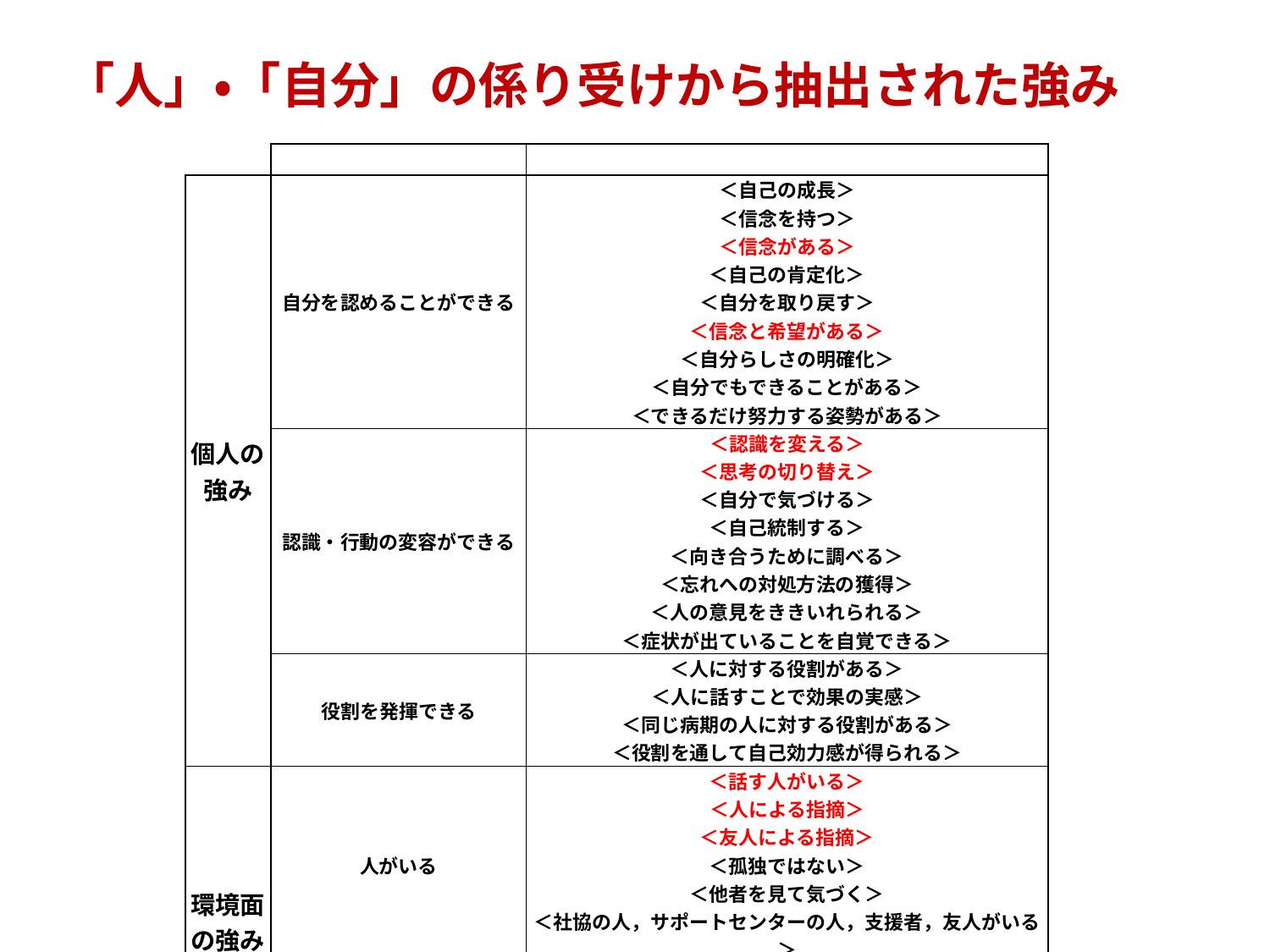

# 「人」・「自分」の係り受けから抽出された強み
|  |  |  |
| --- | --- | --- |
| 個人の強み | 自分を認めることができる | ＜自己の成長＞ ＜信念を持つ＞ ＜信念がある＞ ＜自己の肯定化＞ ＜自分を取り戻す＞ ＜信念と希望がある＞ ＜自分らしさの明確化＞ ＜自分でもできることがある＞ ＜できるだけ努力する姿勢がある＞ |
|  | 認識・行動の変容ができる | ＜認識を変える＞ ＜思考の切り替え＞ ＜自分で気づける＞ ＜自己統制する＞ ＜向き合うために調べる＞ ＜忘れへの対処方法の獲得＞ ＜人の意見をききいれられる＞ ＜症状が出ていることを自覚できる＞ |
|  | 役割を発揮できる | ＜人に対する役割がある＞ ＜人に話すことで効果の実感＞ ＜同じ病期の人に対する役割がある＞ ＜役割を通して自己効力感が得られる＞ |
| 環境面の強み | 人がいる | ＜話す人がいる＞ ＜人による指摘＞ ＜友人による指摘＞ ＜孤独ではない＞ ＜他者を見て気づく＞ ＜社協の人，サポートセンターの人，支援者，友人がいる＞ |
|  | 場がある | ＜話す場がある＞ ＜社会交流の広がり＞ ＜共感できる場がある＞ ＜認識を切り替える場がある＞ |